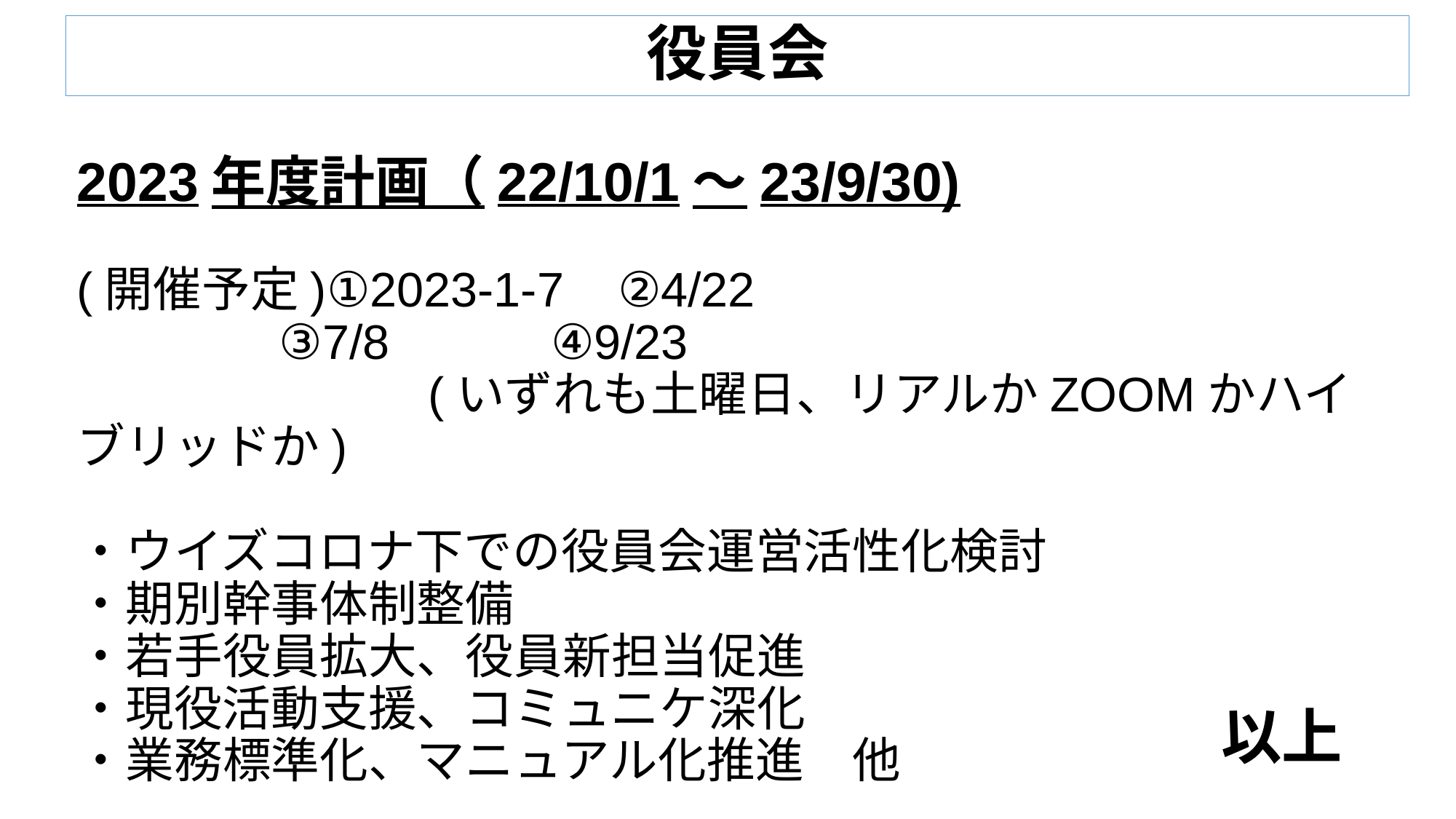

# 役員会

2023年度計画（22/10/1～23/9/30)

(開催予定)①2023-1-7    ②4/22
               ③7/8            ④9/23
　　　　　　　(いずれも土曜日、リアルかZOOMかハイブリッドか)

・ウイズコロナ下での役員会運営活性化検討
・期別幹事体制整備
・若手役員拡大、役員新担当促進
・現役活動支援、コミュニケ深化
・業務標準化、マニュアル化推進　他

以上